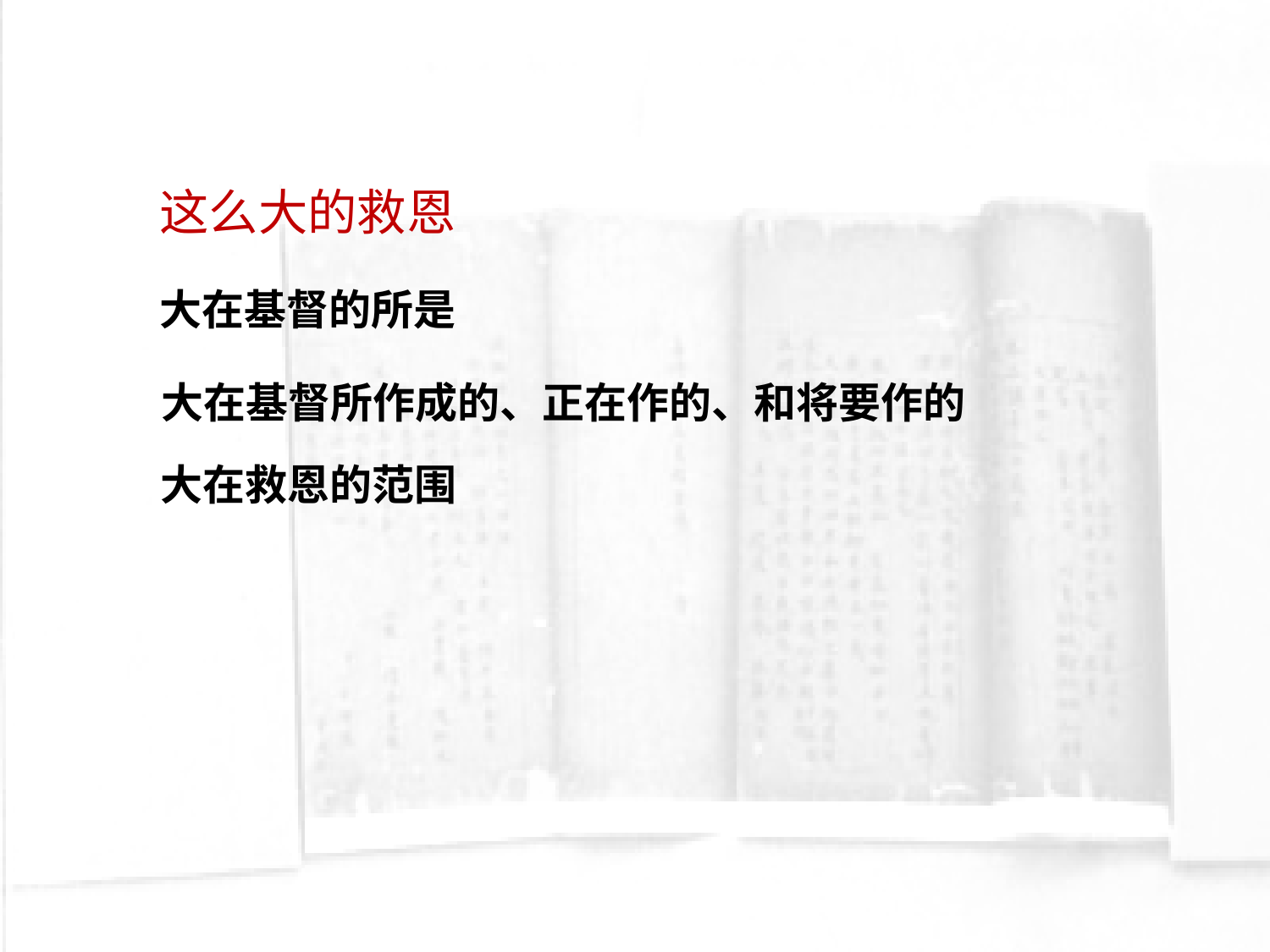

这么大的救恩
大在基督的所是
大在基督所作成的、正在作的、和将要作的
大在救恩的范围